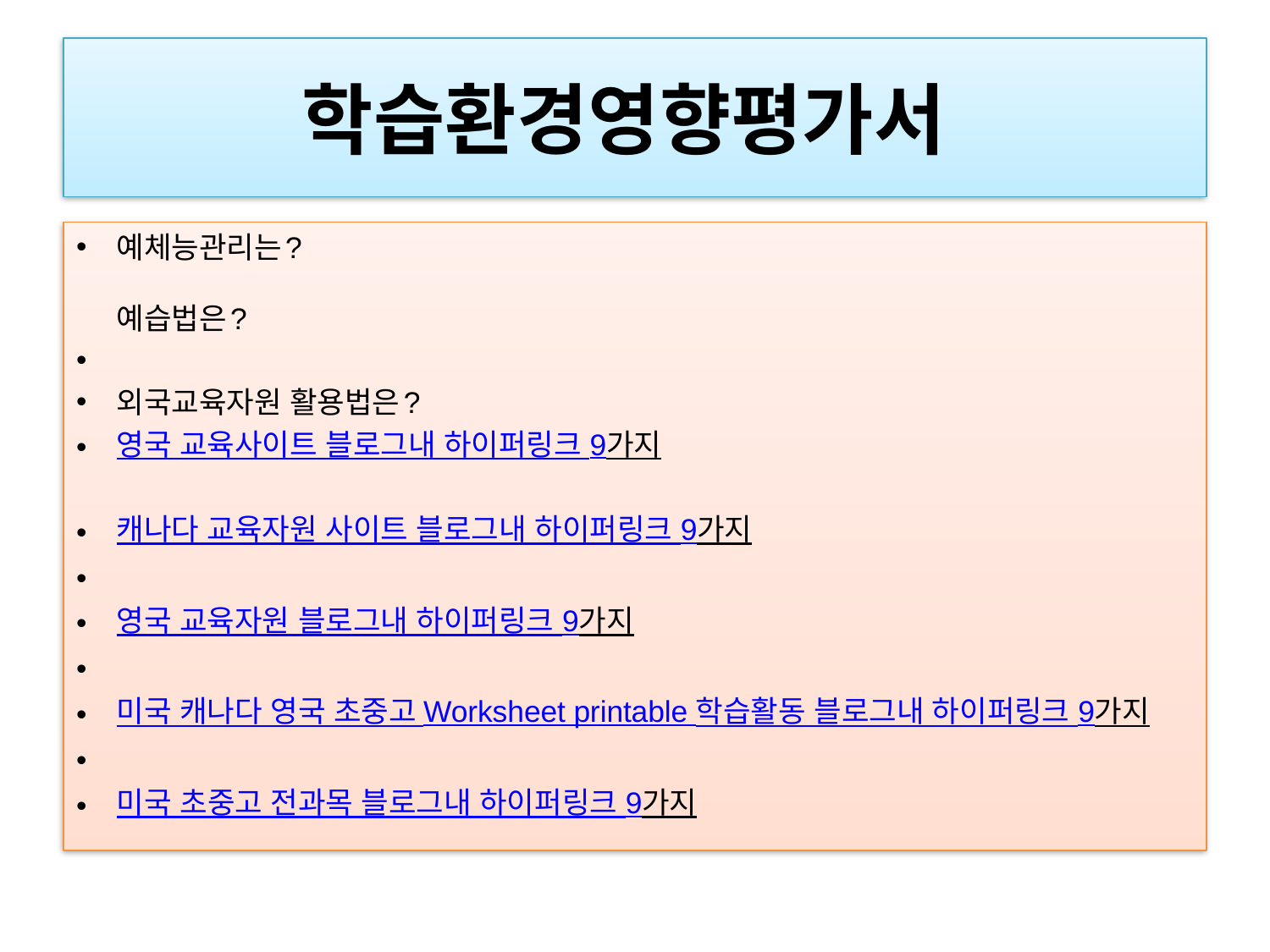

# 학습환경영향평가서
예체능관리는?
예습법은?

외국교육자원 활용법은?
영국 교육사이트 블로그내 하이퍼링크 9가지
캐나다 교육자원 사이트 블로그내 하이퍼링크 9가지

영국 교육자원 블로그내 하이퍼링크 9가지

미국 캐나다 영국 초중고 Worksheet printable 학습활동 블로그내 하이퍼링크 9가지

미국 초중고 전과목 블로그내 하이퍼링크 9가지